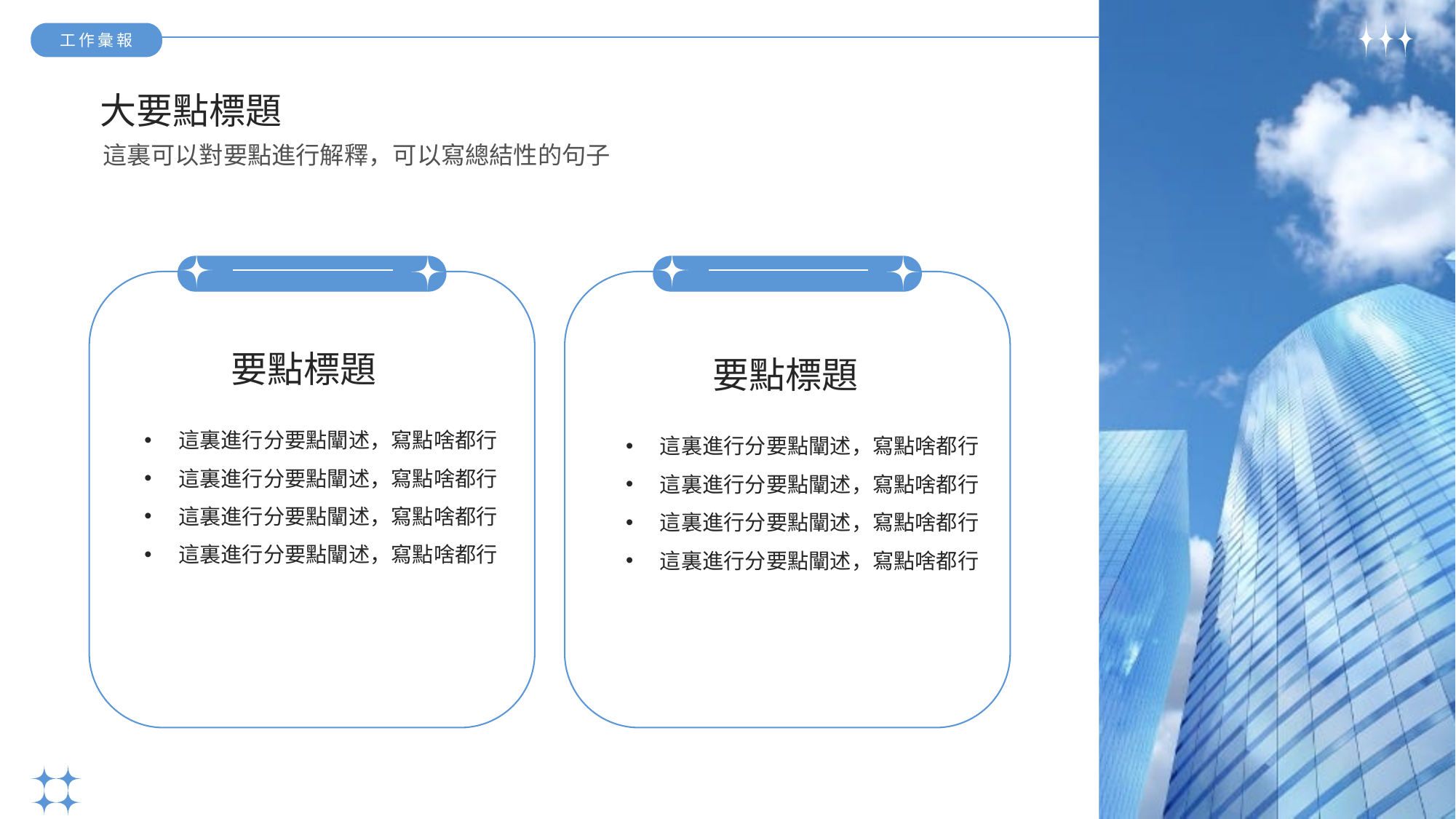

工作彙報
大要點標題
這裏可以對要點進行解釋，可以寫總結性的句子

要點標題
要點標題
這裏進行分要點闡述，寫點啥都行
這裏進行分要點闡述，寫點啥都行
這裏進行分要點闡述，寫點啥都行
這裏進行分要點闡述，寫點啥都行

這裏進行分要點闡述，寫點啥都行
這裏進行分要點闡述，寫點啥都行
這裏進行分要點闡述，寫點啥都行
這裏進行分要點闡述，寫點啥都行